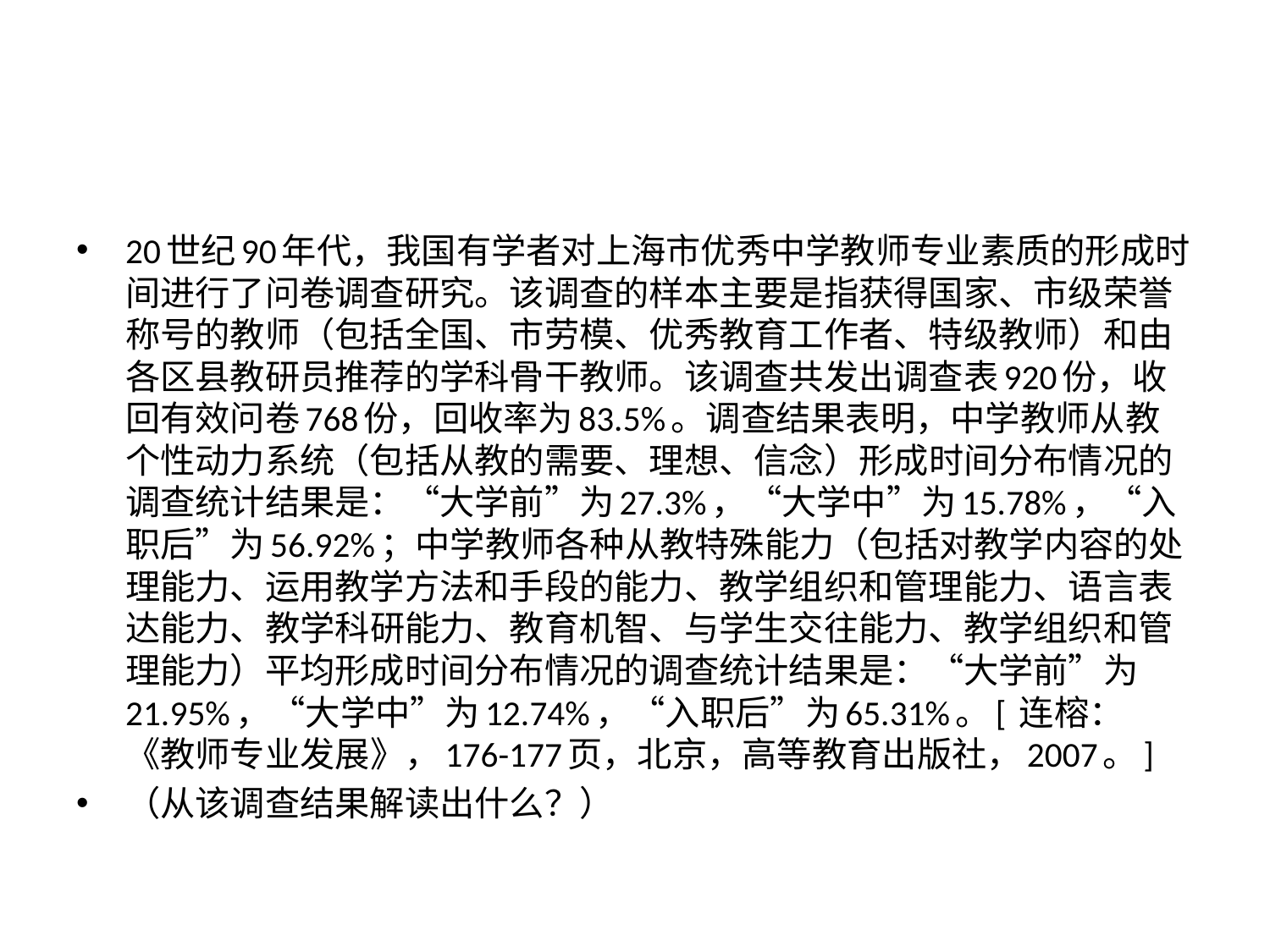

#
20世纪90年代，我国有学者对上海市优秀中学教师专业素质的形成时间进行了问卷调查研究。该调查的样本主要是指获得国家、市级荣誉称号的教师（包括全国、市劳模、优秀教育工作者、特级教师）和由各区县教研员推荐的学科骨干教师。该调查共发出调查表920份，收回有效问卷768份，回收率为83.5%。调查结果表明，中学教师从教个性动力系统（包括从教的需要、理想、信念）形成时间分布情况的调查统计结果是：“大学前”为27.3%，“大学中”为15.78%，“入职后”为56.92%；中学教师各种从教特殊能力（包括对教学内容的处理能力、运用教学方法和手段的能力、教学组织和管理能力、语言表达能力、教学科研能力、教育机智、与学生交往能力、教学组织和管理能力）平均形成时间分布情况的调查统计结果是：“大学前”为21.95%，“大学中”为12.74%，“入职后”为65.31%。[ 连榕：《教师专业发展》，176-177页，北京，高等教育出版社，2007。]
（从该调查结果解读出什么？）